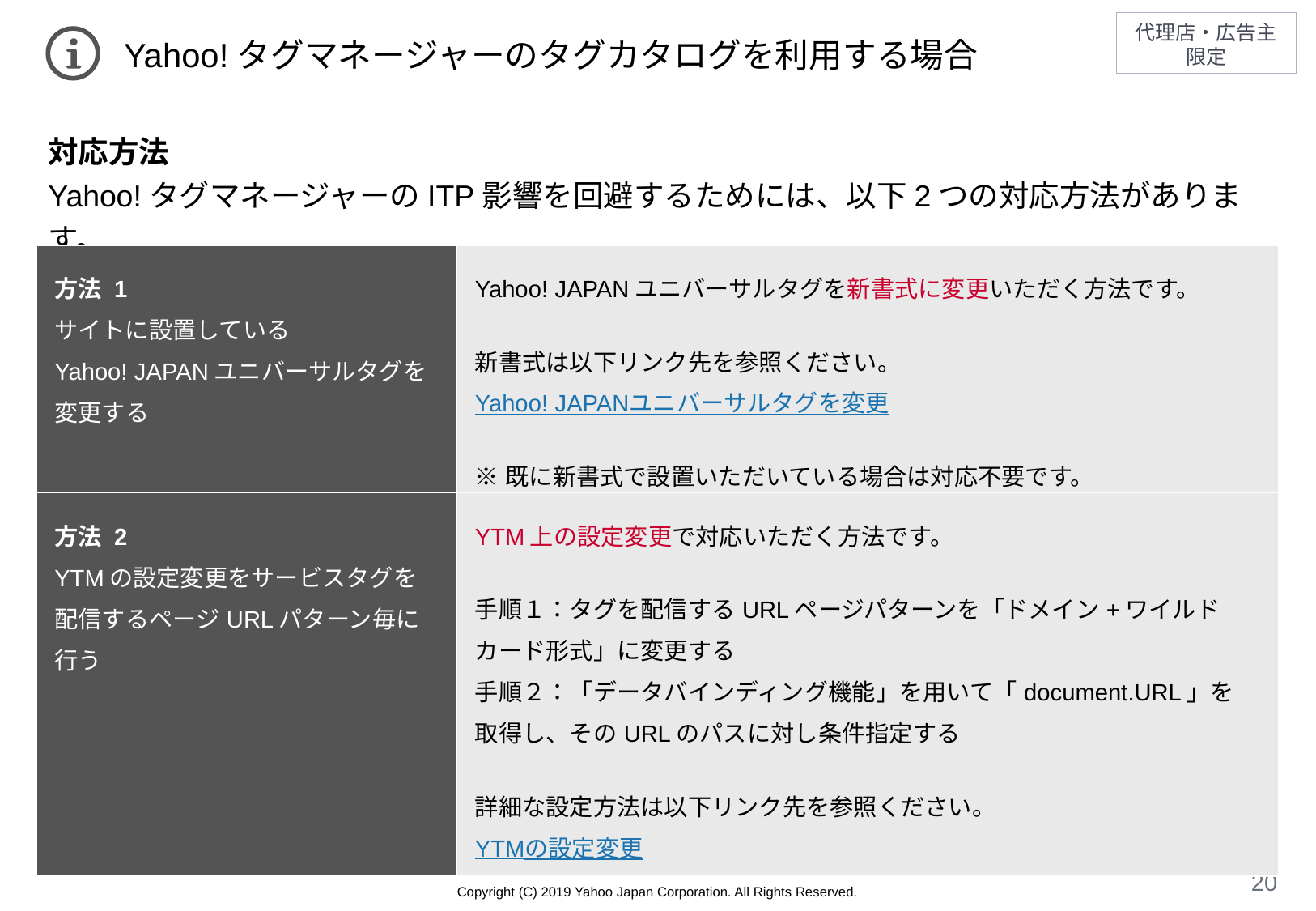

# Yahoo!タグマネージャーのタグカタログを利用する場合

対応方法
Yahoo!タグマネージャーのITP影響を回避するためには、以下2つの対応方法があります。

| 方法 1 サイトに設置している Yahoo! JAPANユニバーサルタグを 変更する | Yahoo! JAPANユニバーサルタグを新書式に変更いただく方法です。 新書式は以下リンク先を参照ください。 Yahoo! JAPANユニバーサルタグを変更 ※既に新書式で設置いただいている場合は対応不要です。 |
| --- | --- |
| 方法 2 YTMの設定変更をサービスタグを 配信するページURLパターン毎に 行う | YTM上の設定変更で対応いただく方法です。 手順１：タグを配信するURLページパターンを「ドメイン+ワイルドカード形式」に変更する 手順２：「データバインディング機能」を用いて「document.URL」を 取得し、そのURLのパスに対し条件指定する 詳細な設定方法は以下リンク先を参照ください。 YTMの設定変更 |
20
Copyright (C) 2019 Yahoo Japan Corporation. All Rights Reserved.